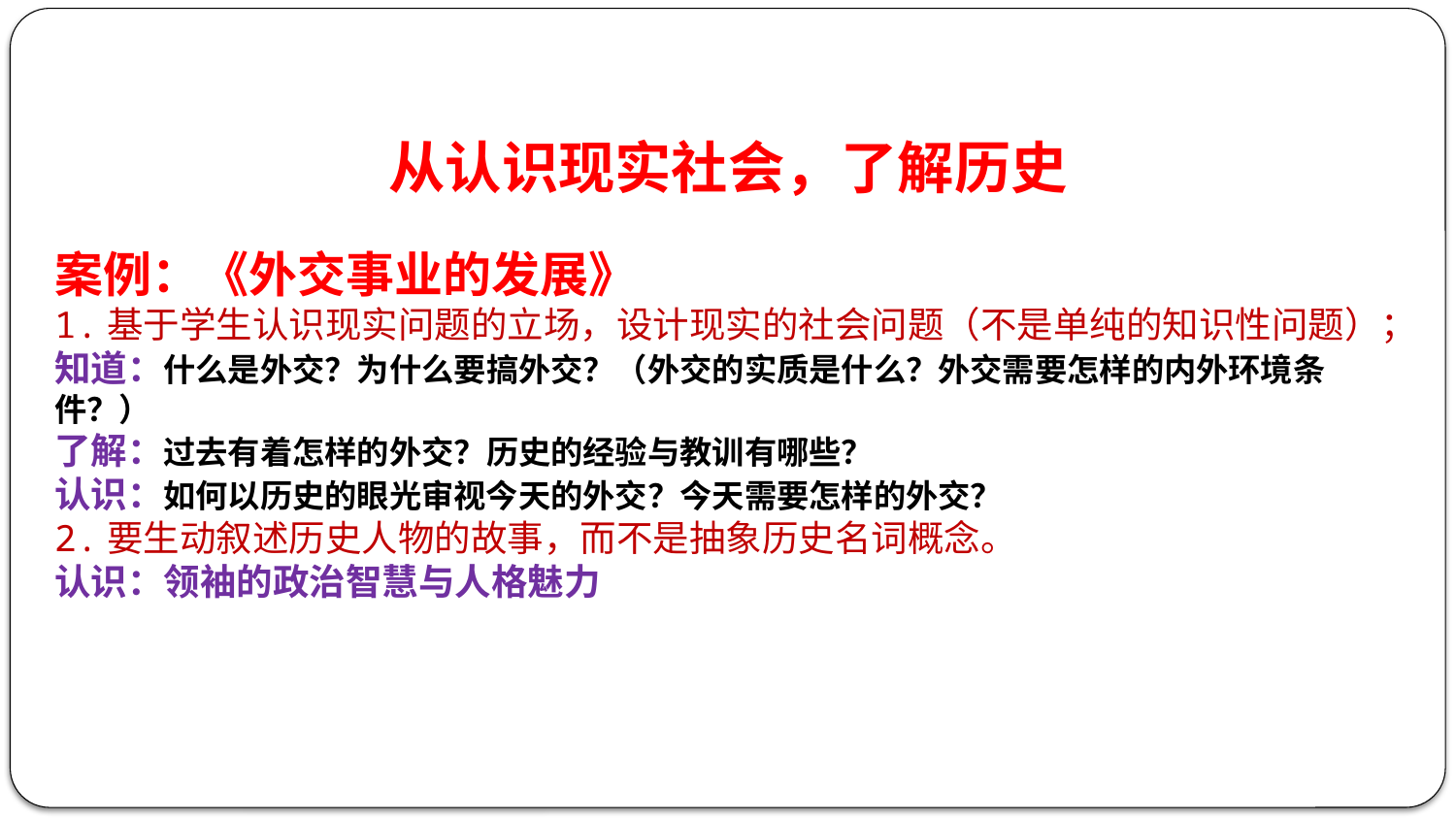

从认识现实社会，了解历史

案例：《外交事业的发展》
1.基于学生认识现实问题的立场，设计现实的社会问题（不是单纯的知识性问题）；
知道：什么是外交？为什么要搞外交？（外交的实质是什么？外交需要怎样的内外环境条件？）
了解：过去有着怎样的外交？历史的经验与教训有哪些？
认识：如何以历史的眼光审视今天的外交？今天需要怎样的外交？
2.要生动叙述历史人物的故事，而不是抽象历史名词概念。
认识：领袖的政治智慧与人格魅力